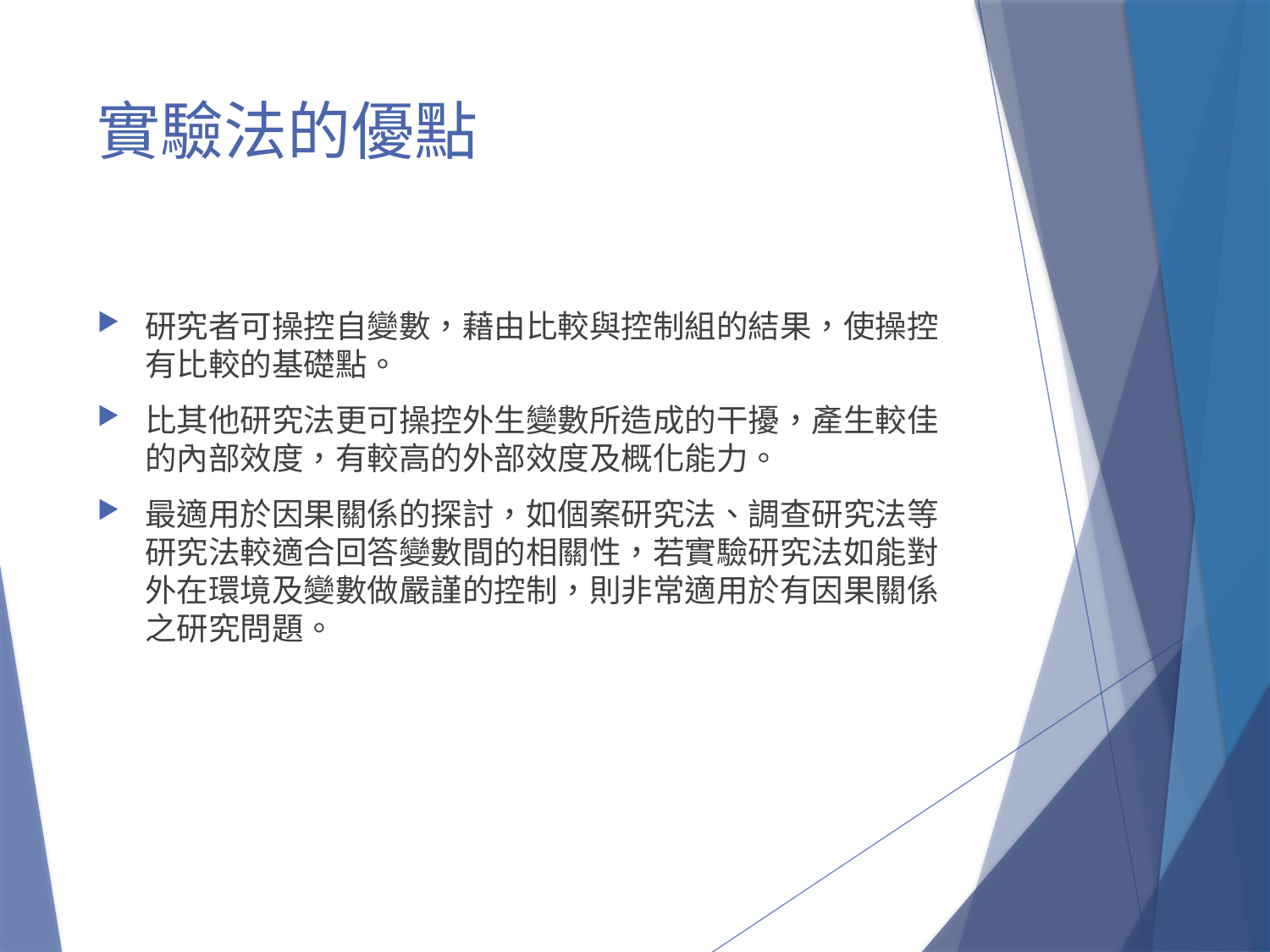

# 實驗法的優點
研究者可操控自變數，藉由比較與控制組的結果，使操控有比較的基礎點。
比其他研究法更可操控外生變數所造成的干擾，產生較佳的內部效度，有較高的外部效度及概化能力。
最適用於因果關係的探討，如個案研究法、調查研究法等研究法較適合回答變數間的相關性，若實驗研究法如能對外在環境及變數做嚴謹的控制，則非常適用於有因果關係之研究問題。